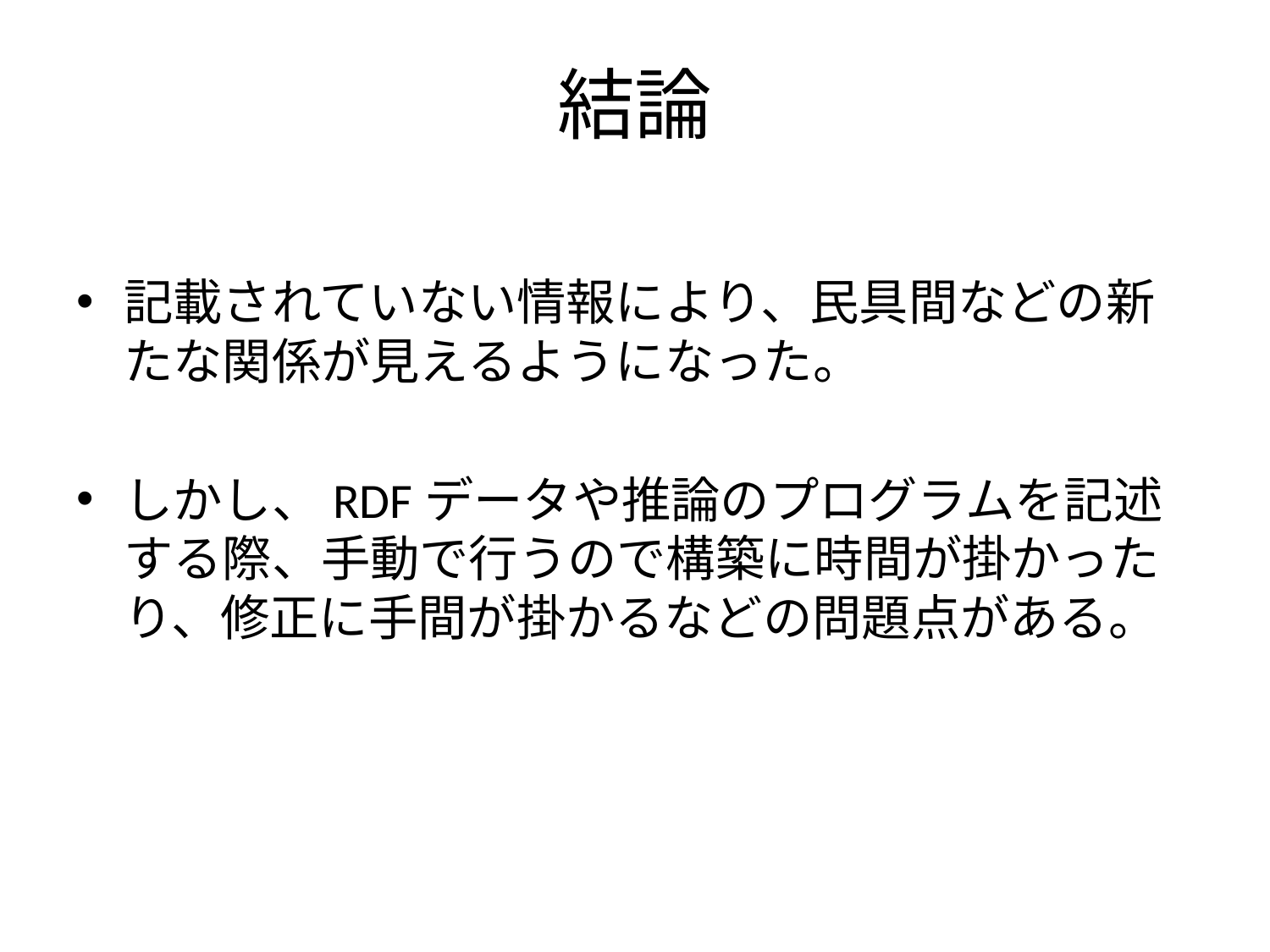

# 結論

記載されていない情報により、民具間などの新たな関係が見えるようになった。

しかし、RDFデータや推論のプログラムを記述する際、手動で行うので構築に時間が掛かったり、修正に手間が掛かるなどの問題点がある。